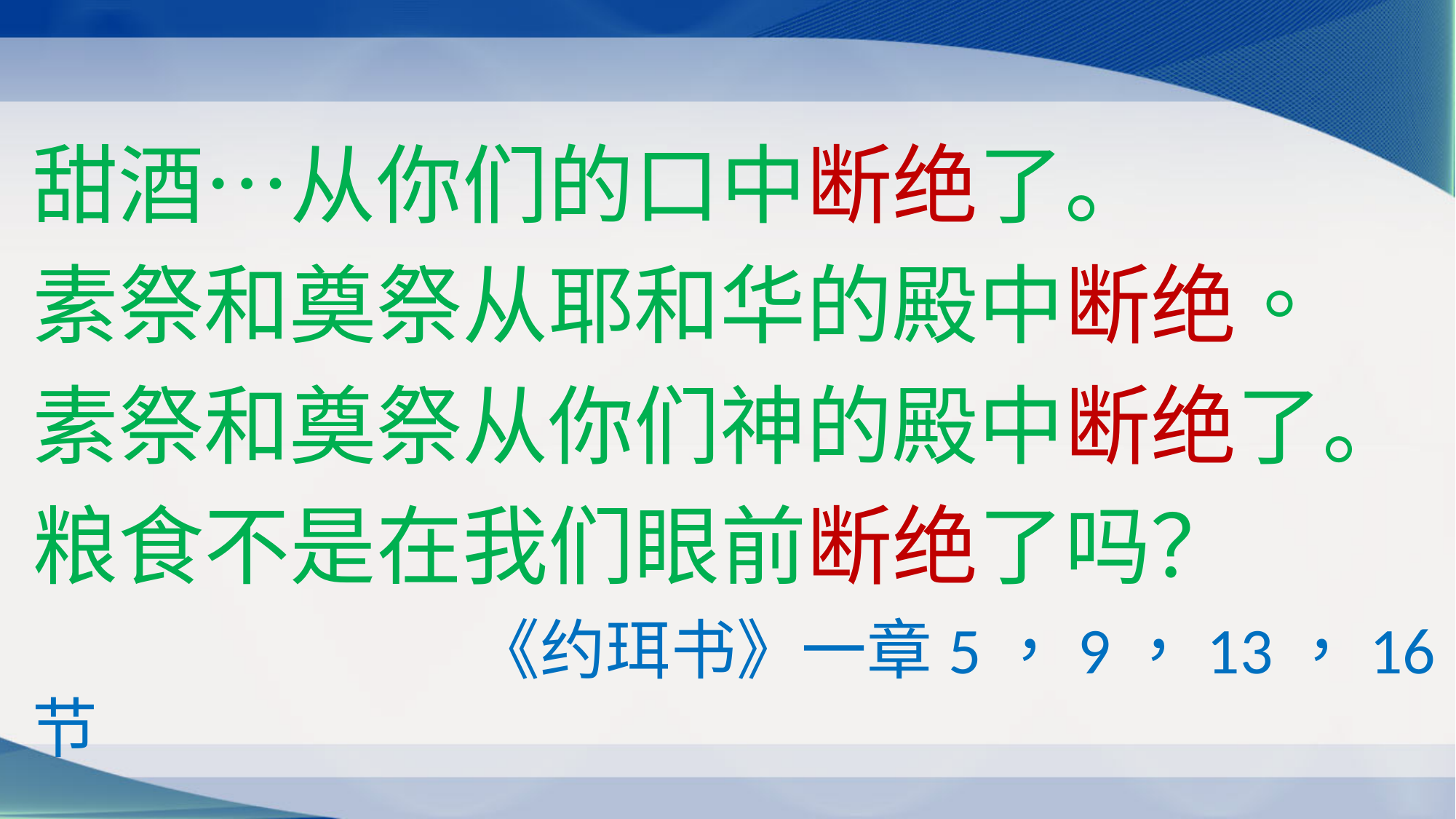

甜酒…从你们的口中断绝了。
素祭和奠祭从耶和华的殿中断绝。
素祭和奠祭从你们神的殿中断绝了。
粮食不是在我们眼前断绝了吗？
                             《约珥书》一章5，9，13，16节